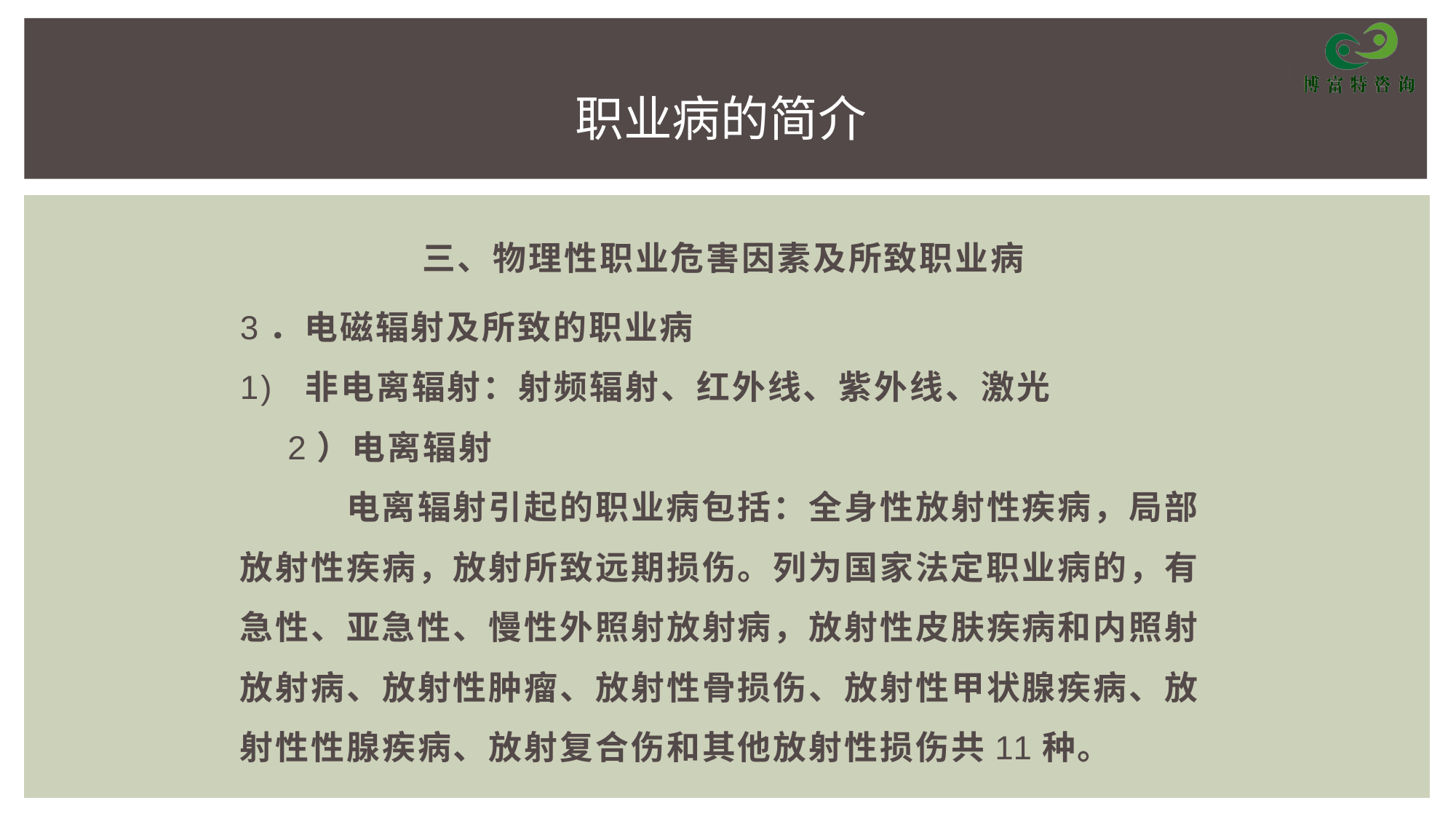

职业病的简介
三、物理性职业危害因素及所致职业病
3．电磁辐射及所致的职业病
1)  非电离辐射：射频辐射、红外线、紫外线、激光　　             2）电离辐射
　　　电离辐射引起的职业病包括：全身性放射性疾病，局部放射性疾病，放射所致远期损伤。列为国家法定职业病的，有急性、亚急性、慢性外照射放射病，放射性皮肤疾病和内照射放射病、放射性肿瘤、放射性骨损伤、放射性甲状腺疾病、放射性性腺疾病、放射复合伤和其他放射性损伤共11种。